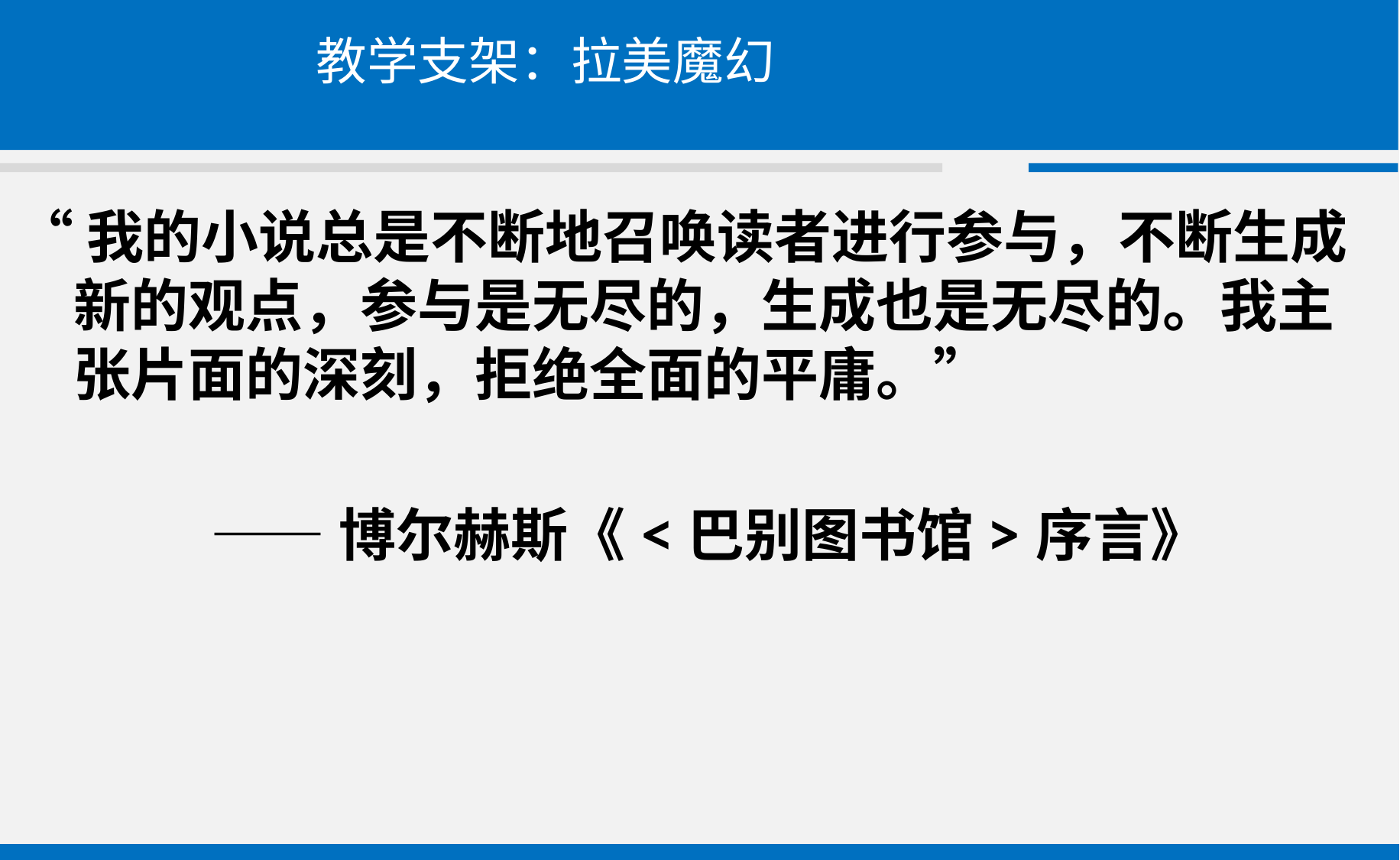

教学支架：拉美魔幻
“我的小说总是不断地召唤读者进行参与，不断生成新的观点，参与是无尽的，生成也是无尽的。我主张片面的深刻，拒绝全面的平庸。”

               ——博尔赫斯《<巴别图书馆>序言》